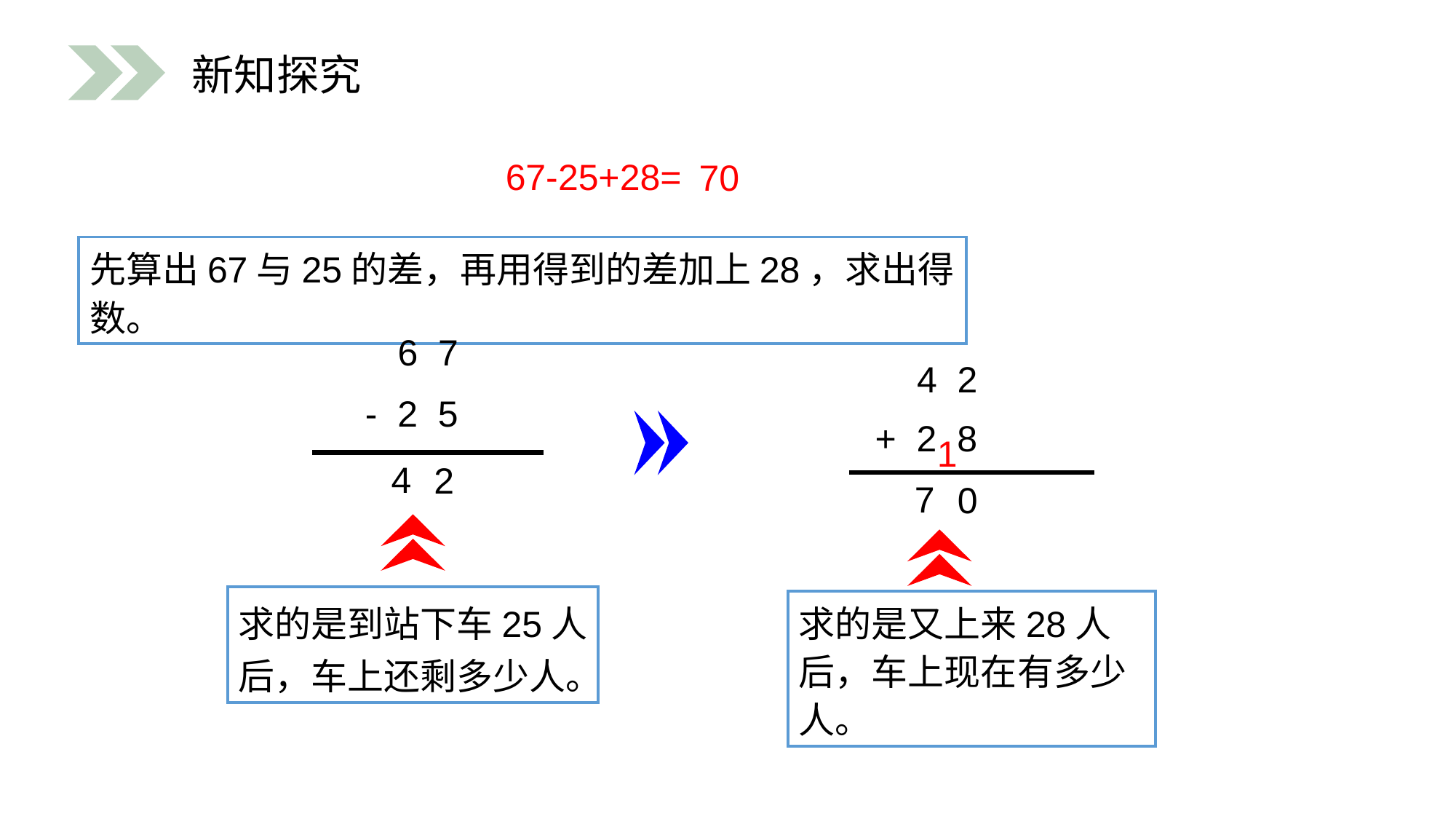

新知探究
67-25+28=
70
先算出67与25的差，再用得到的差加上28，求出得数。
   6  7
-  2  5
   4  2
+  2  8

1
4
2
7
0

求的是到站下车25人后，车上还剩多少人。

求的是又上来28人后，车上现在有多少人。